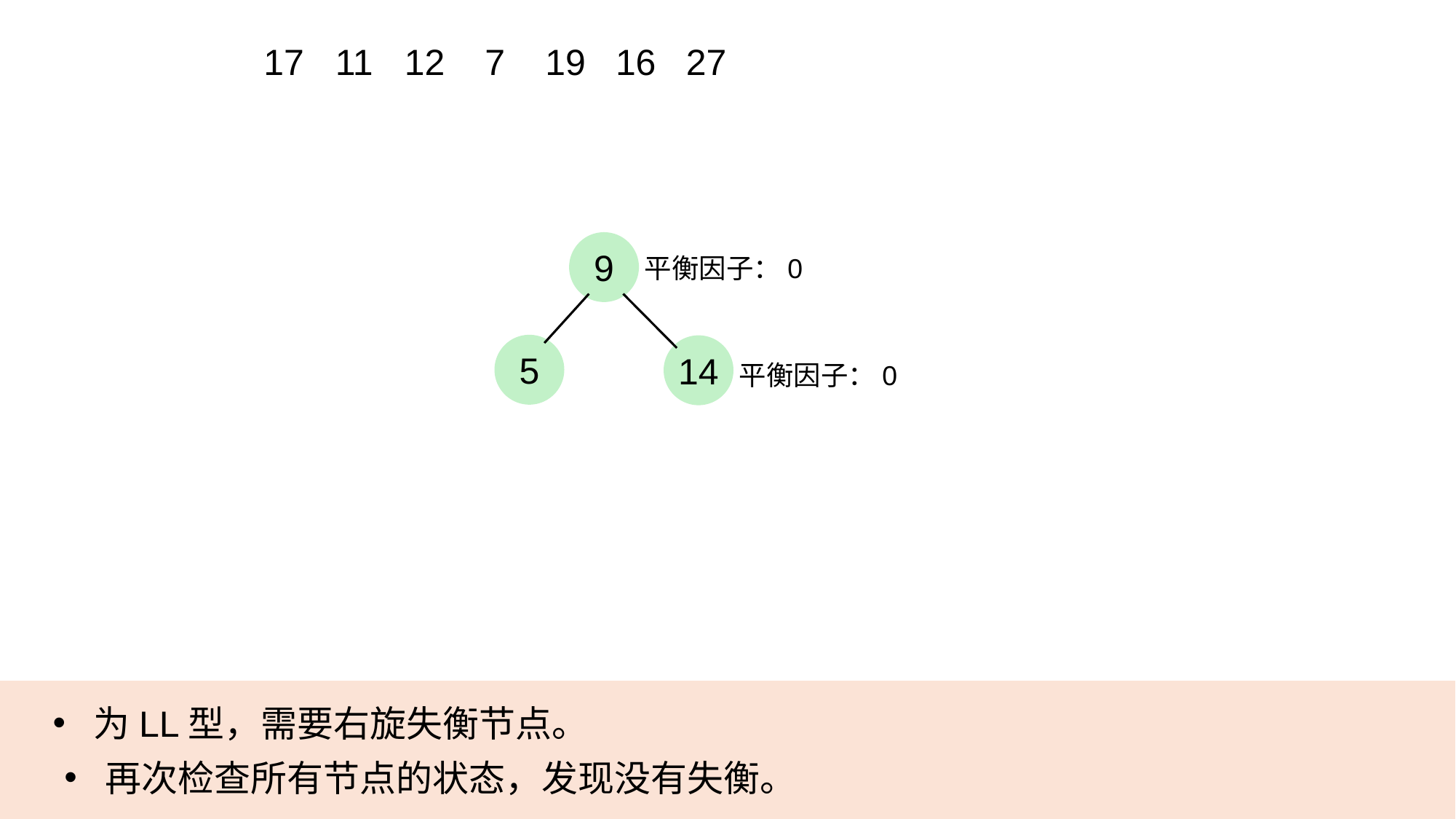

17
11
12
7
19
16
27

9
平衡因子：0

5
14
平衡因子：0

为LL型，需要右旋失衡节点。
再次检查所有节点的状态，发现没有失衡。